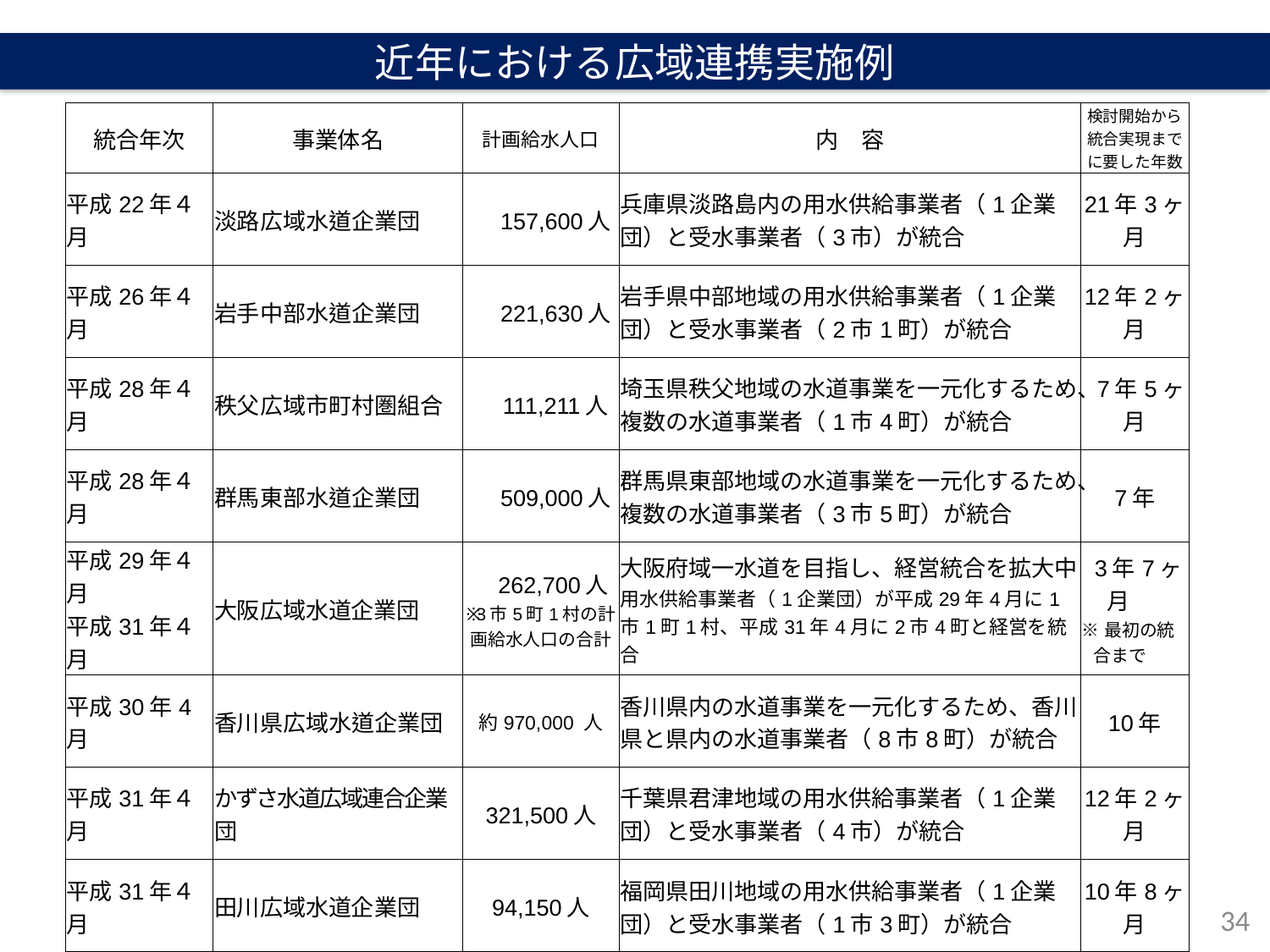

近年における広域連携実施例
| 統合年次 | 事業体名 | 計画給水人口 | 内　容 | 検討開始から統合実現までに要した年数 |
| --- | --- | --- | --- | --- |
| 平成22年４月 | 淡路広域水道企業団 | 157,600人 | 兵庫県淡路島内の用水供給事業者（1企業団）と受水事業者（3市）が統合 | 21年3ヶ月 |
| 平成26年４月 | 岩手中部水道企業団 | 221,630人 | 岩手県中部地域の用水供給事業者（1企業団）と受水事業者（2市1町）が統合 | 12年2ヶ月 |
| 平成28年４月 | 秩父広域市町村圏組合 | 111,211人 | 埼玉県秩父地域の水道事業を一元化するため、複数の水道事業者（1市4町）が統合 | 7年5ヶ月 |
| 平成28年４月 | 群馬東部水道企業団 | 509,000人 | 群馬県東部地域の水道事業を一元化するため、複数の水道事業者（3市5町）が統合 | 7年 |
| 平成29年４月 平成31年４月 | 大阪広域水道企業団 | 262,700人 ※3市5町1村の計画給水人口の合計 | 大阪府域一水道を目指し、経営統合を拡大中 用水供給事業者（1企業団）が平成29年4月に1市1町1村、平成31年4月に2市4町と経営を統合 | 3年7ヶ月 ※最初の統合まで |
| 平成30年4月 | 香川県広域水道企業団 | 約970,000 人 | 香川県内の水道事業を一元化するため、香川県と県内の水道事業者（8市8町）が統合 | 10年 |
| 平成31年４月 | かずさ水道広域連合企業団 | 321,500人 | 千葉県君津地域の用水供給事業者（1企業団）と受水事業者（4市）が統合 | 12年2ヶ月 |
| 平成31年４月 | 田川広域水道企業団 | 94,150人 | 福岡県田川地域の用水供給事業者（1企業団）と受水事業者（1市3町）が統合 | 10年8ヶ月 |
34